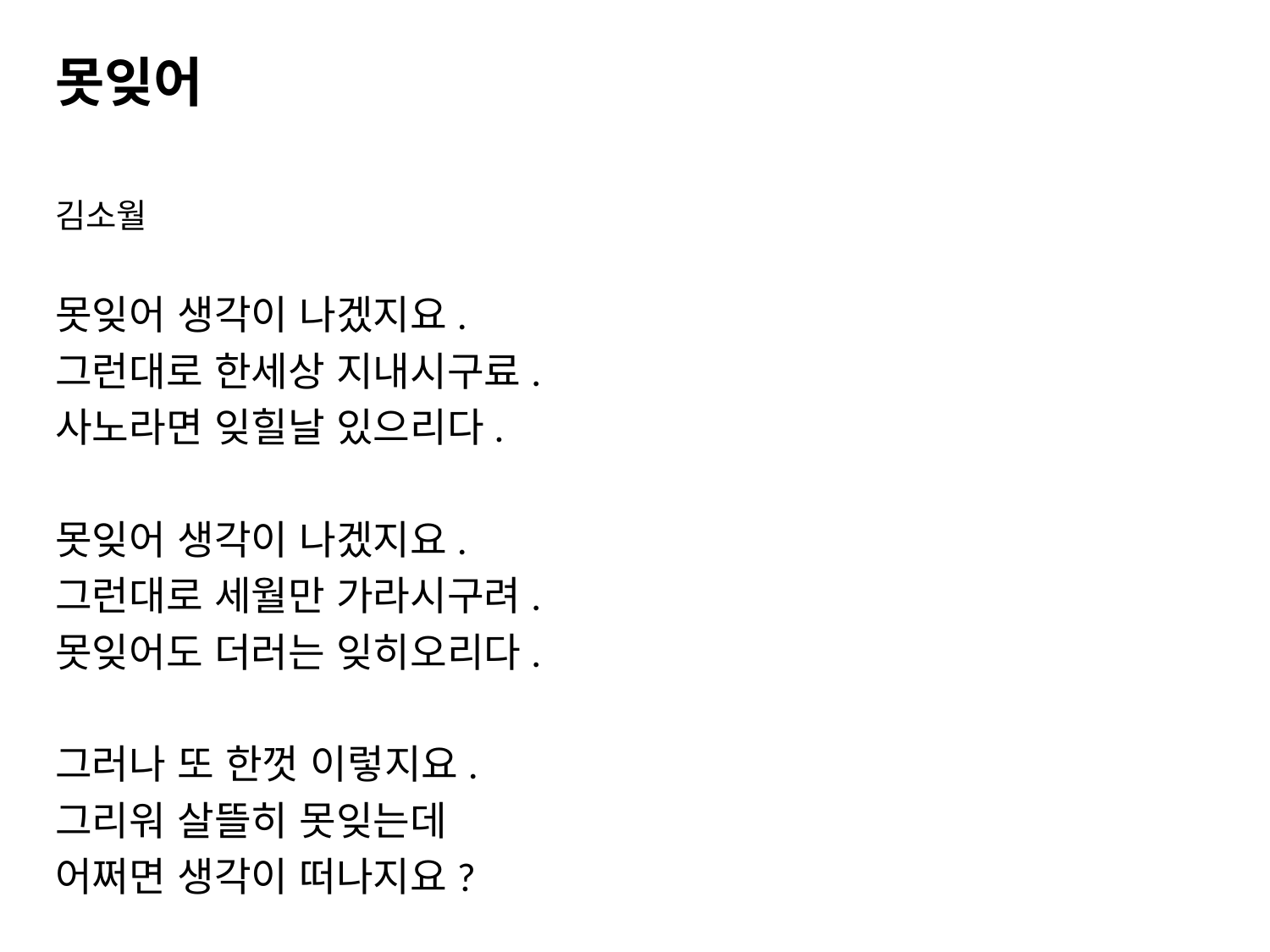

못잊어

김소월

못잊어 생각이 나겠지요.
그런대로 한세상 지내시구료.
사노라면 잊힐날 있으리다.

못잊어 생각이 나겠지요.
그런대로 세월만 가라시구려.
못잊어도 더러는 잊히오리다.

그러나 또 한껏 이렇지요.
그리워 살뜰히 못잊는데
어쩌면 생각이 떠나지요?